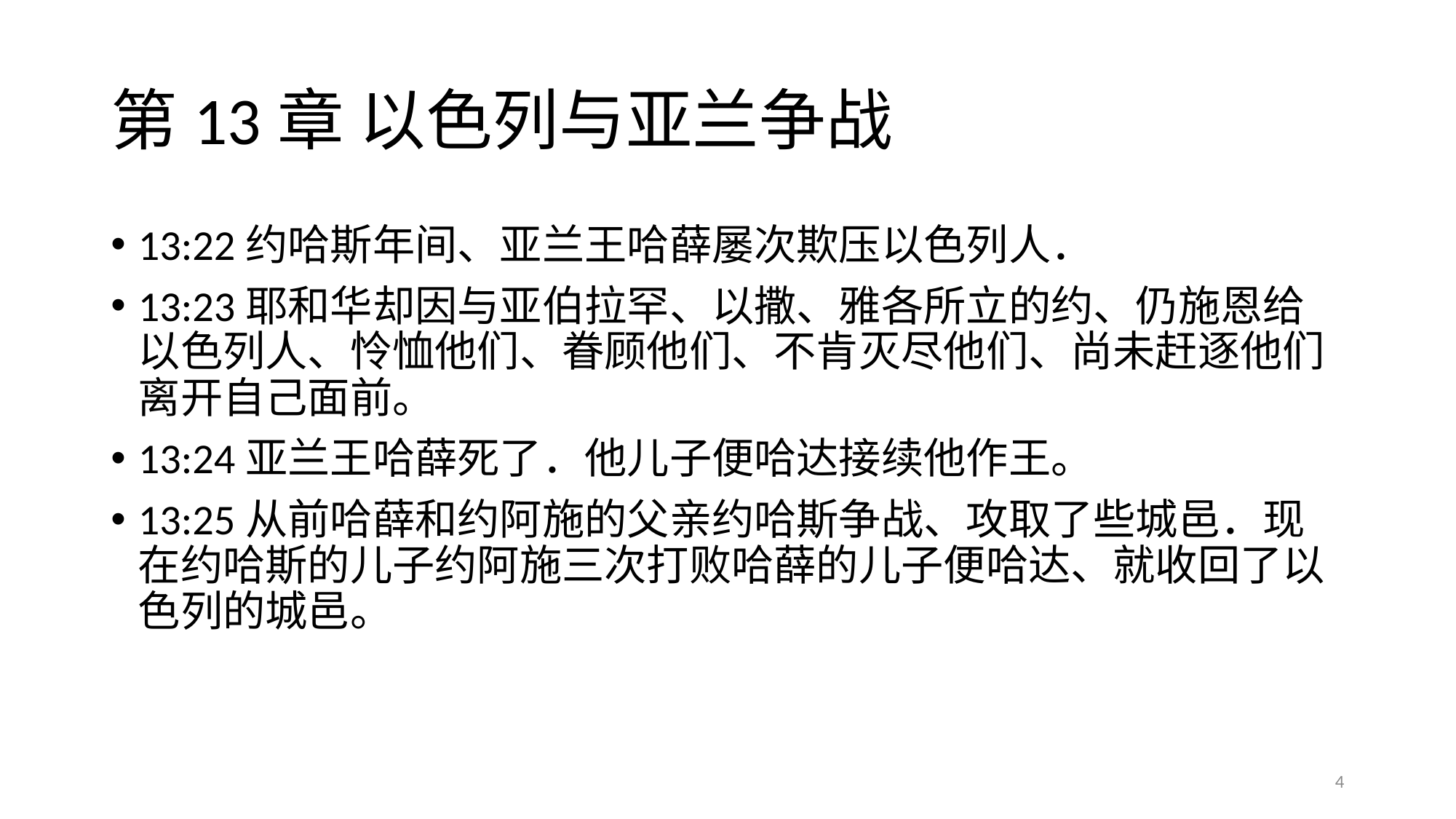

# 第13章 以色列与亚兰争战
13:22约哈斯年间、亚兰王哈薛屡次欺压以色列人．
13:23耶和华却因与亚伯拉罕、以撒、雅各所立的约、仍施恩给以色列人、怜恤他们、眷顾他们、不肯灭尽他们、尚未赶逐他们离开自己面前。
13:24亚兰王哈薛死了．他儿子便哈达接续他作王。
13:25从前哈薛和约阿施的父亲约哈斯争战、攻取了些城邑．现在约哈斯的儿子约阿施三次打败哈薛的儿子便哈达、就收回了以色列的城邑。
4